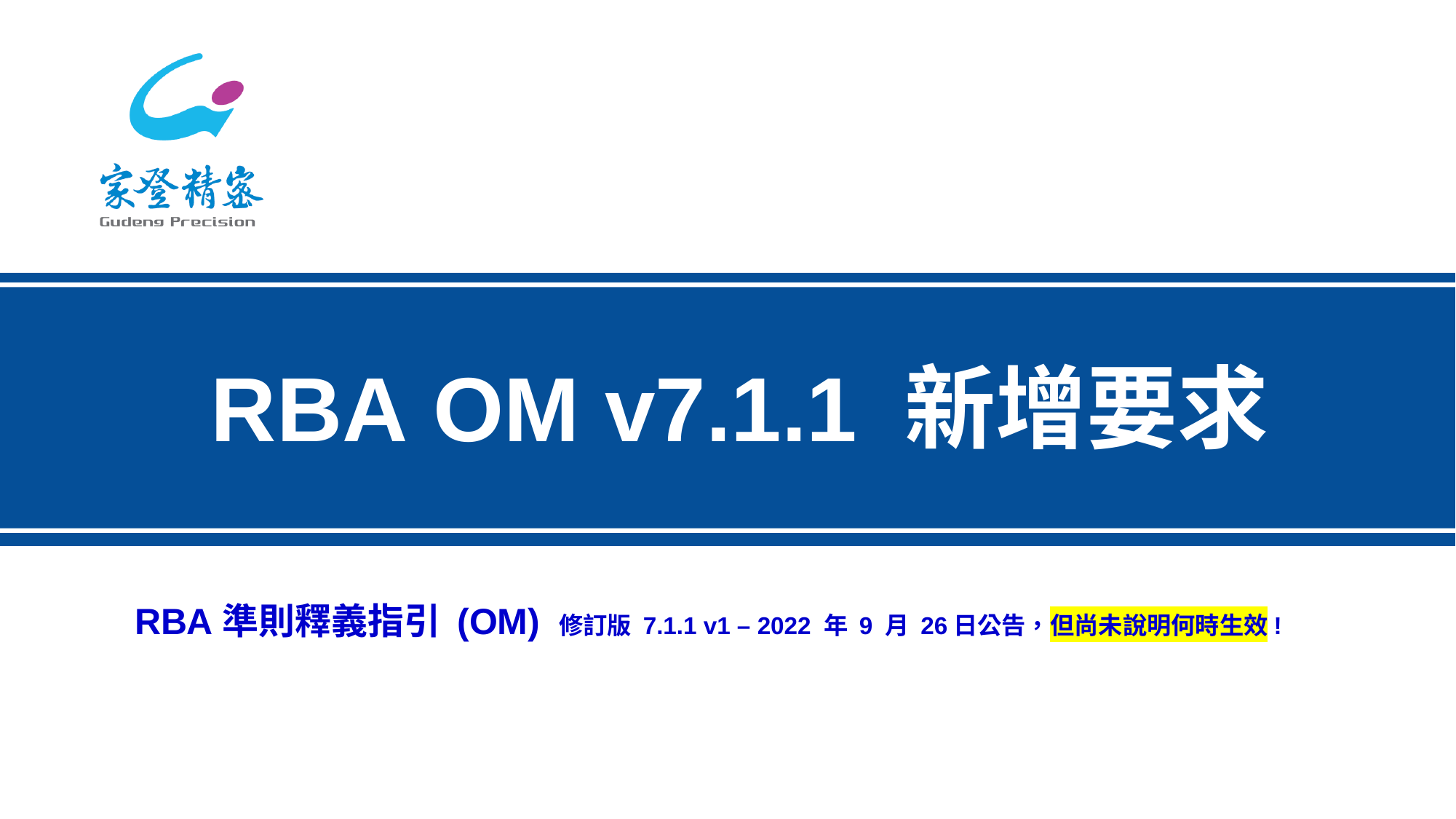

# RBA OM v7.1.1 新增要求
RBA準則釋義指引 (OM) 修訂版 7.1.1 v1 – 2022 年 9 月 26日公告，但尚未說明何時生效!